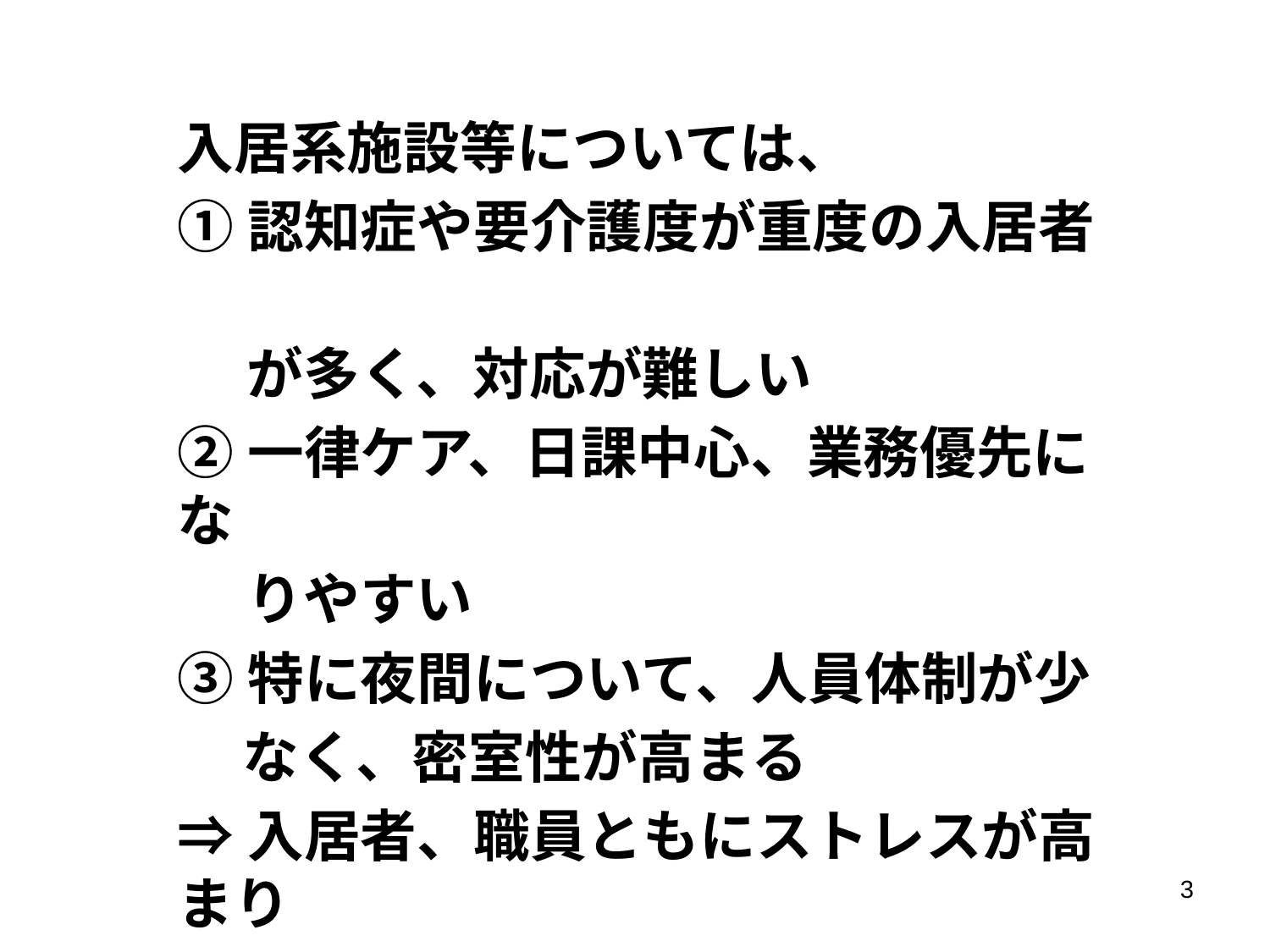

入居系施設等については、
①認知症や要介護度が重度の入居者
　 が多く、対応が難しい
②一律ケア、日課中心、業務優先にな
　 りやすい
③特に夜間について、人員体制が少
    なく、密室性が高まる
⇒入居者、職員ともにストレスが高まり
   やすい
3